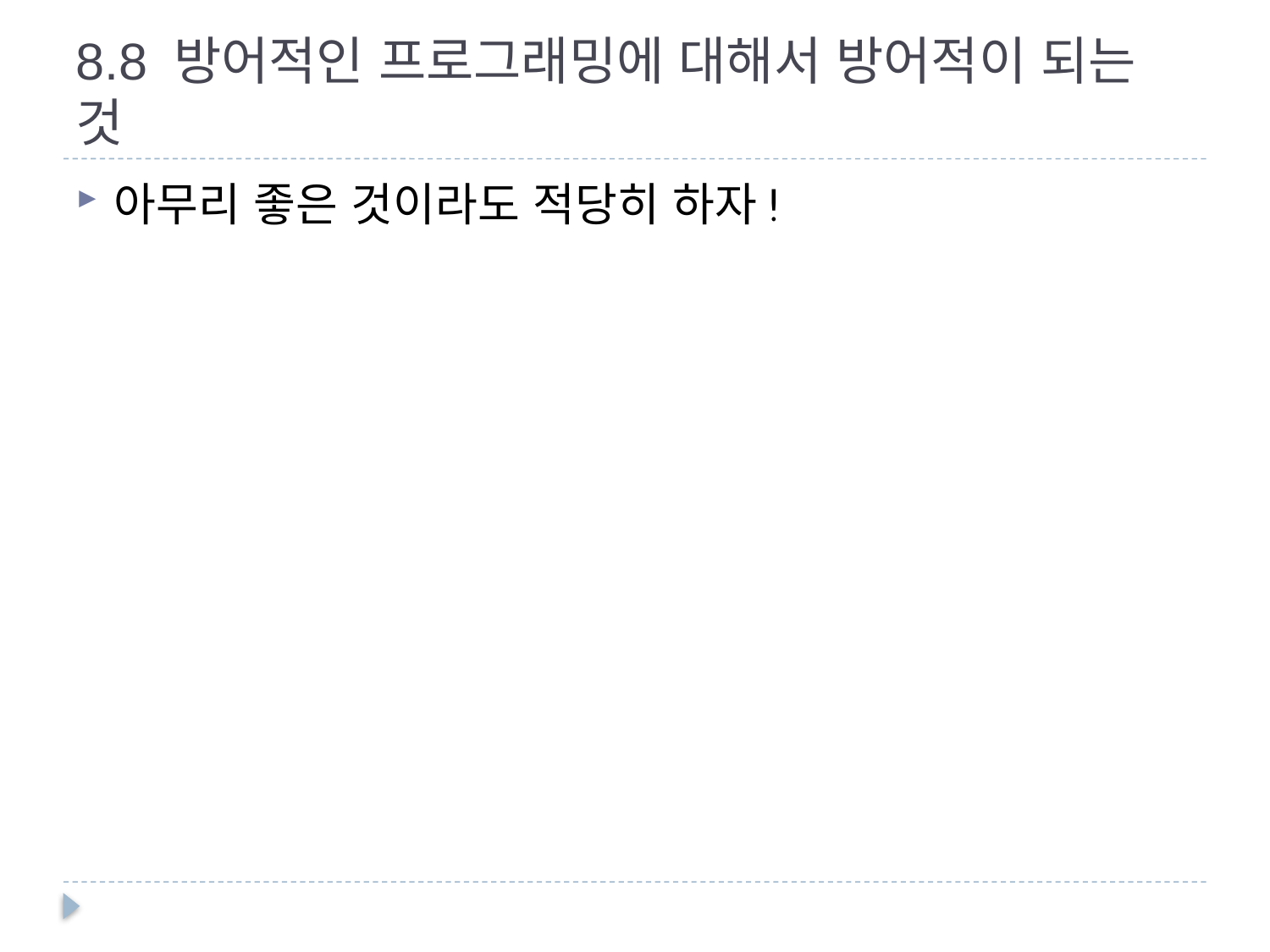

# 8.8 방어적인 프로그래밍에 대해서 방어적이 되는 것
아무리 좋은 것이라도 적당히 하자!